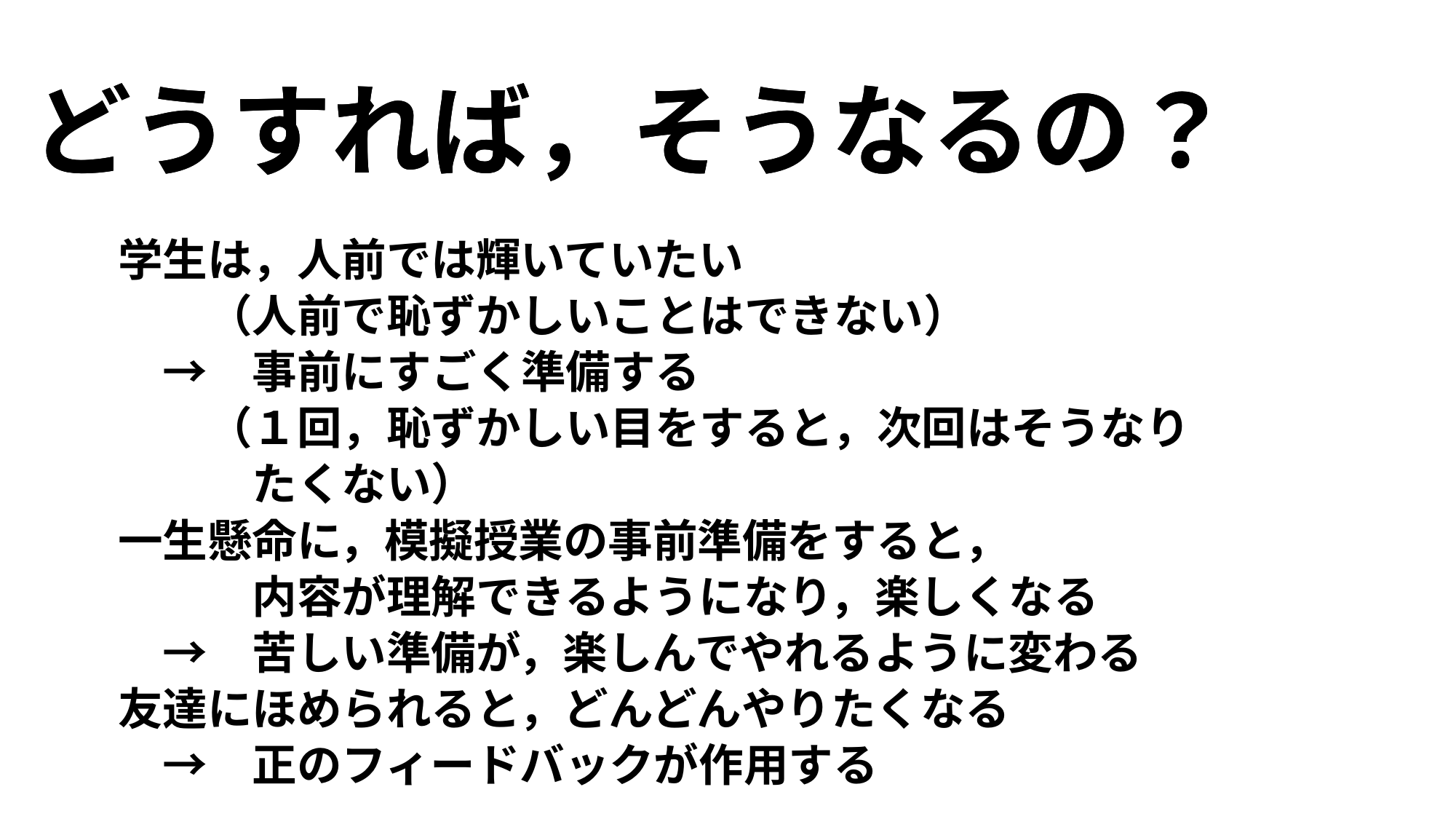

どうすれば，そうなるの？

どうすれば，そうなるの？

学生は，人前では輝いていたい
　　（人前で恥ずかしいことはできない）
　→　事前にすごく準備する
　　（１回，恥ずかしい目をすると，次回はそうなり
　　　たくない）
一生懸命に，模擬授業の事前準備をすると，
　　　内容が理解できるようになり，楽しくなる
　→　苦しい準備が，楽しんでやれるように変わる
友達にほめられると，どんどんやりたくなる
　→　正のフィードバックが作用する